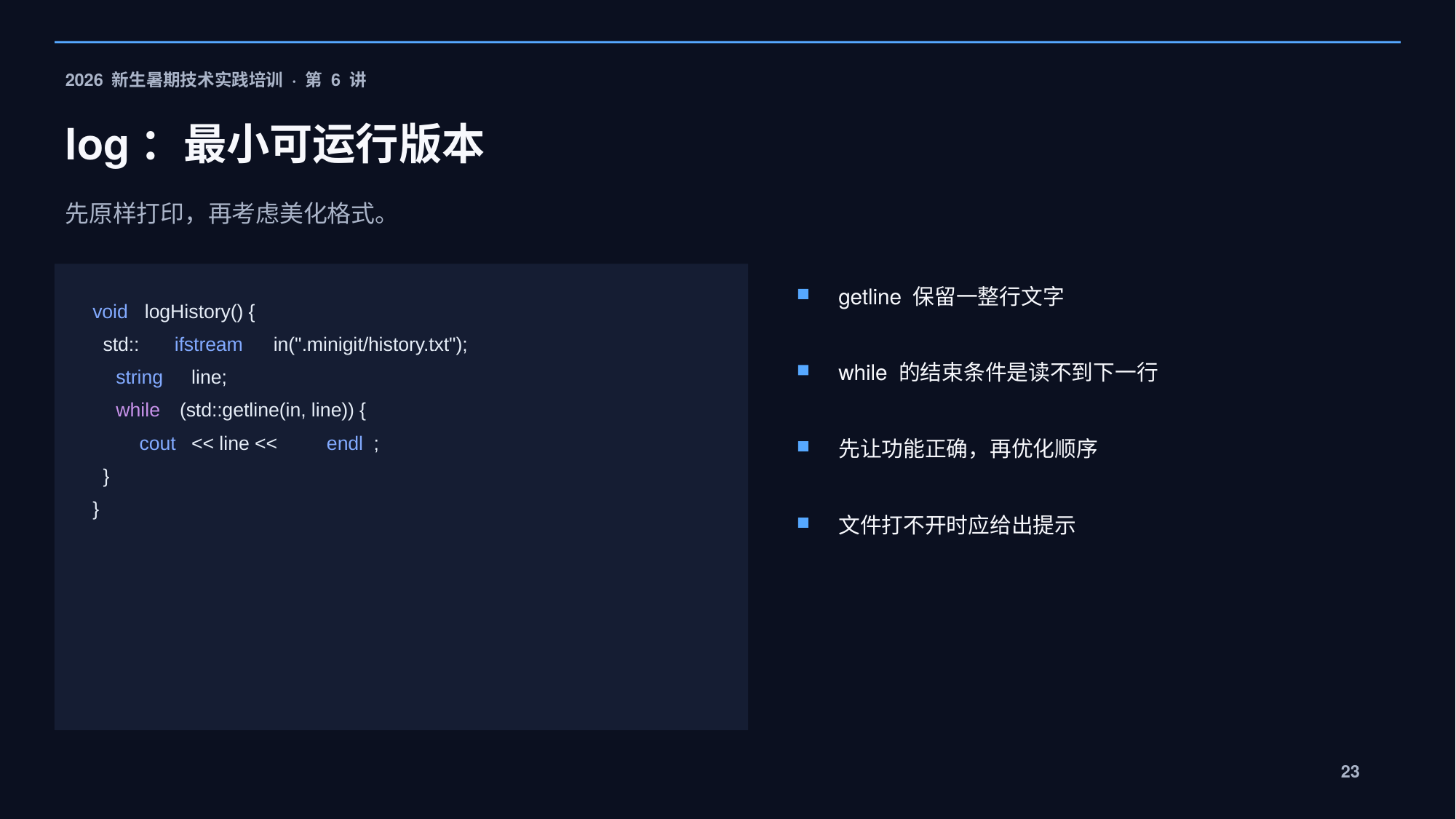

2026 新生暑期技术实践培训 · 第 6 讲
log：最小可运行版本
先原样打印，再考虑美化格式。

getline 保留一整行文字

void
 logHistory() {
  std::
ifstream
 in(".minigit/history.txt");
while 的结束条件是读不到下一行

string
 line;

while
 (std::getline(in, line)) {

cout
 << line <<
endl
;
先让功能正确，再优化顺序

  }
}
文件打不开时应给出提示

23